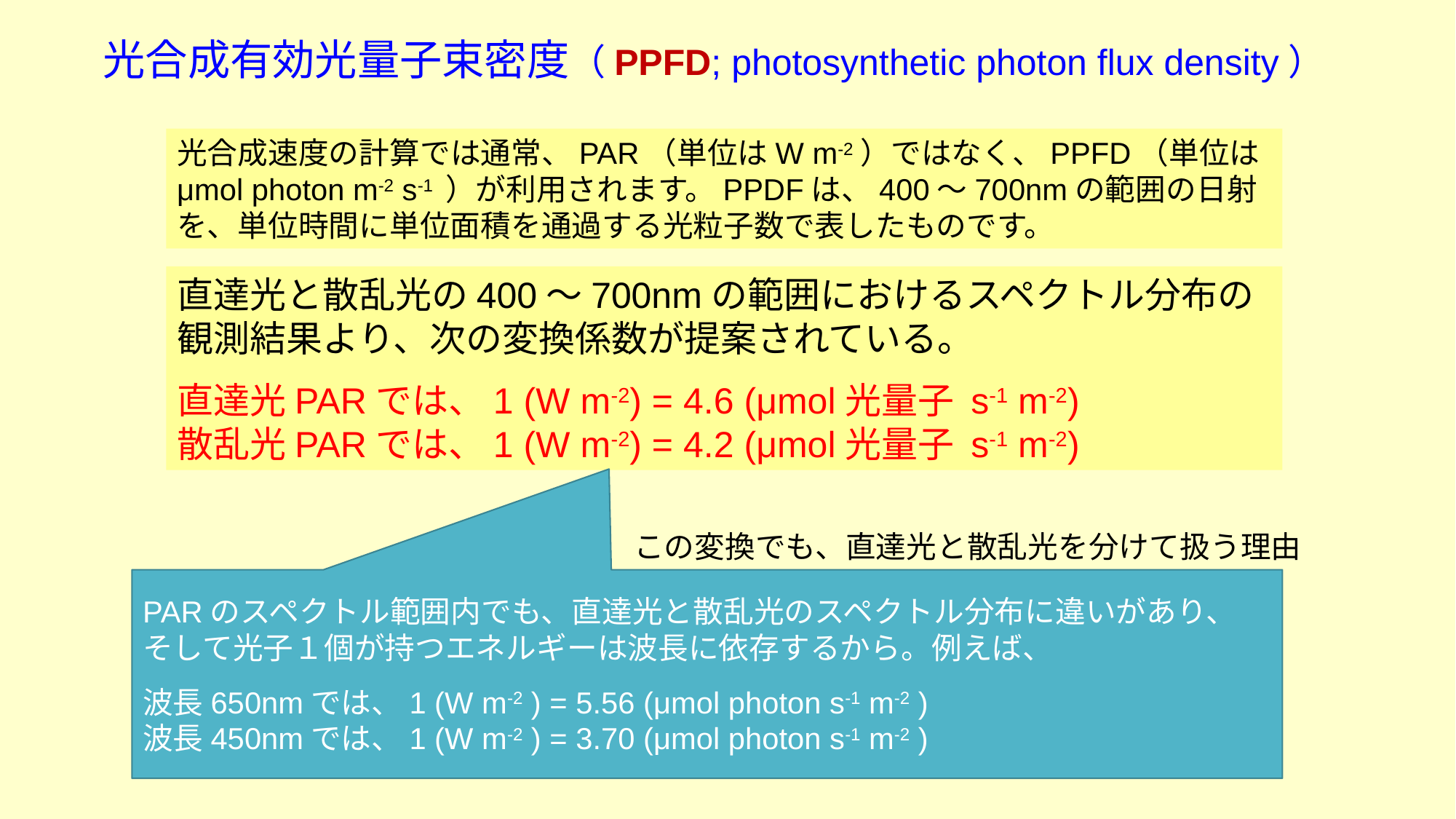

光合成有効光量子束密度（PPFD; photosynthetic photon flux density）
光合成速度の計算では通常、PAR（単位はW m-2）ではなく、PPFD（単位はμmol photon m-2 s-1 ）が利用されます。PPDFは、400～700nmの範囲の日射を、単位時間に単位面積を通過する光粒子数で表したものです。
直達光と散乱光の400～700nmの範囲におけるスペクトル分布の観測結果より、次の変換係数が提案されている。
直達光PARでは、1 (W m-2) = 4.6 (μmol光量子 s-1 m-2)
散乱光PARでは、1 (W m-2) = 4.2 (μmol光量子 s-1 m-2)
この変換でも、直達光と散乱光を分けて扱う理由
PARのスペクトル範囲内でも、直達光と散乱光のスペクトル分布に違いがあり、
そして光子１個が持つエネルギーは波長に依存するから。例えば、
波長650nmでは、1 (W m-2 ) = 5.56 (μmol photon s-1 m-2 )
波長450nmでは、1 (W m-2 ) = 3.70 (μmol photon s-1 m-2 )